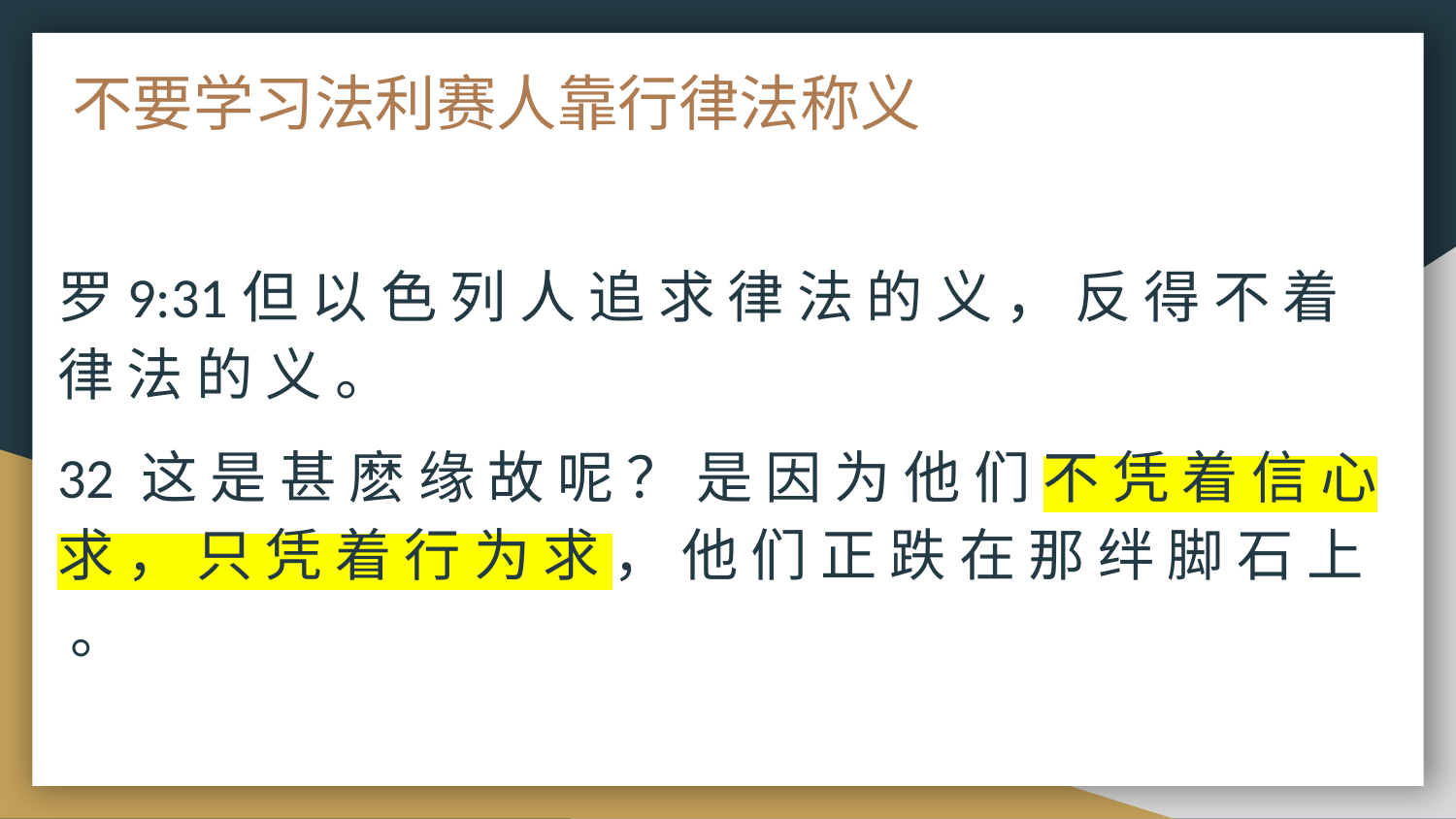

# 不要学习法利赛人靠行律法称义
罗9:31但 以 色 列 人 追 求 律 法 的 义 ， 反 得 不 着 律 法 的 义 。
32 这 是 甚 麽 缘 故 呢 ？ 是 因 为 他 们 不 凭 着 信 心 求 ， 只 凭 着 行 为 求 ， 他 们 正 跌 在 那 绊 脚 石 上 。